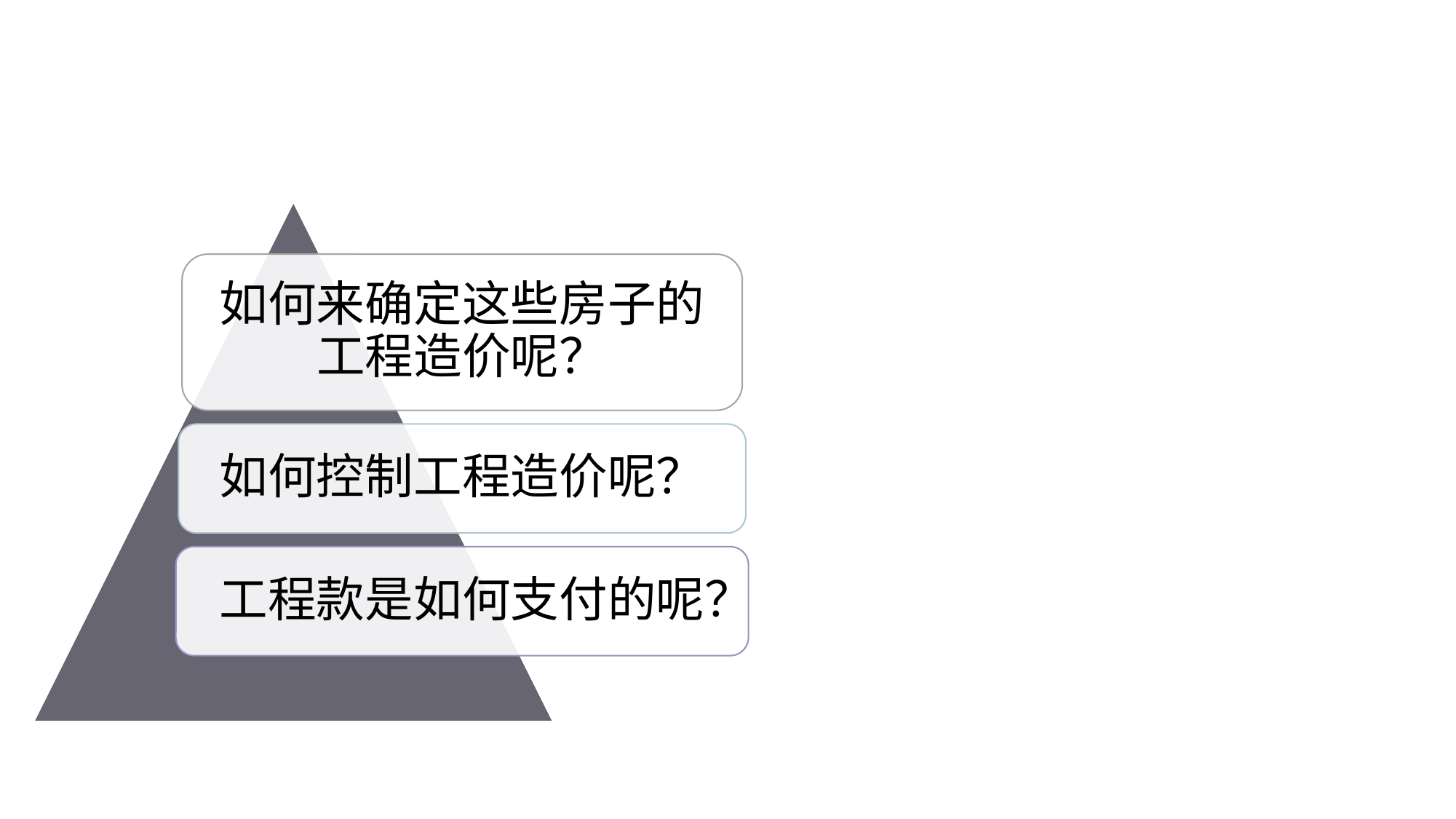

#
如何来确定这些房子的工程造价呢？
如何控制工程造价呢？
工程款是如何支付的呢？